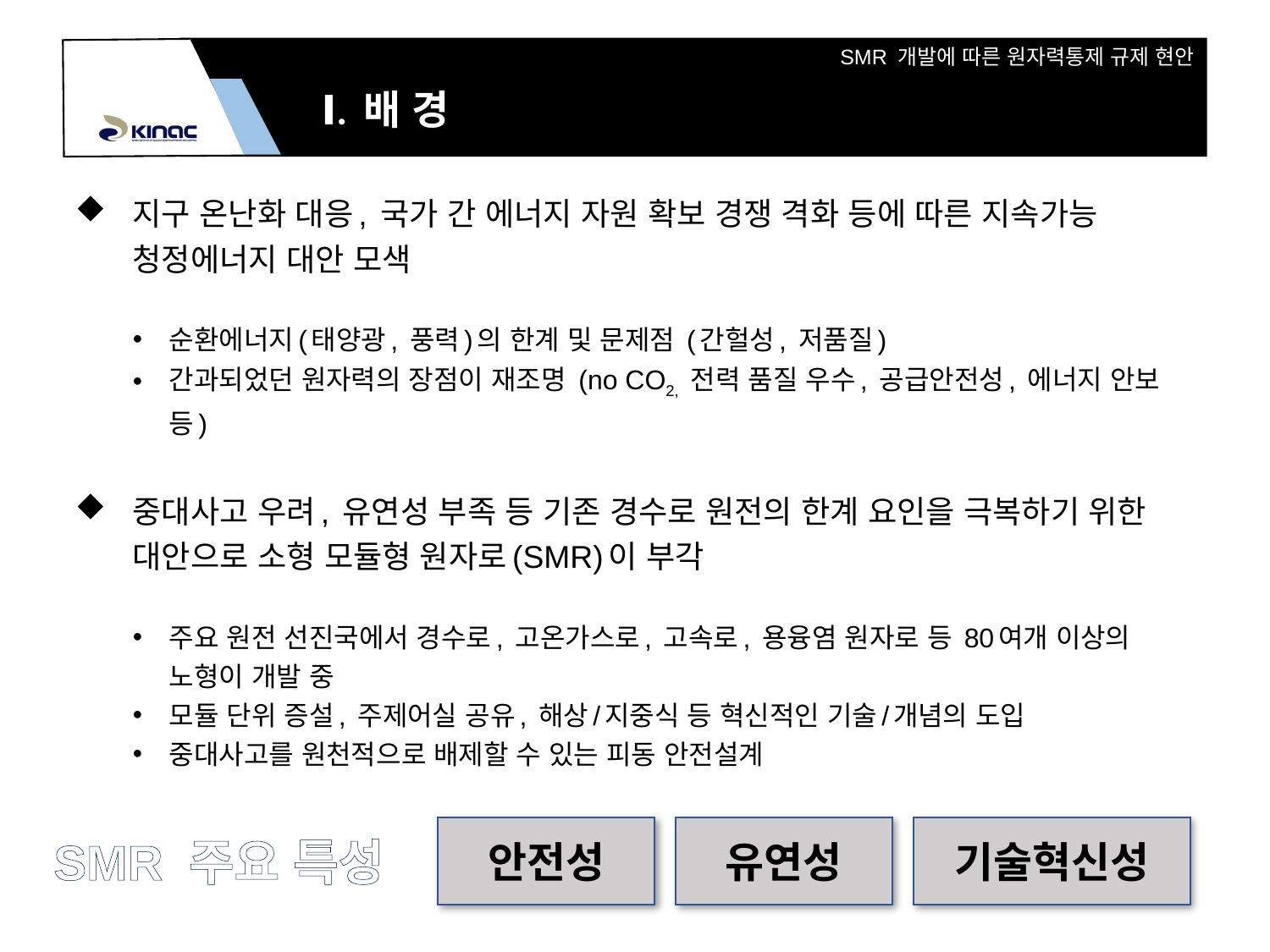

Ⅰ. 배 경
지구 온난화 대응, 국가 간 에너지 자원 확보 경쟁 격화 등에 따른 지속가능 청정에너지 대안 모색

순환에너지(태양광, 풍력)의 한계 및 문제점 (간헐성, 저품질)
간과되었던 원자력의 장점이 재조명 (no CO2, 전력 품질 우수, 공급안전성, 에너지 안보 등)

중대사고 우려, 유연성 부족 등 기존 경수로 원전의 한계 요인을 극복하기 위한 대안으로 소형 모듈형 원자로(SMR)이 부각

주요 원전 선진국에서 경수로, 고온가스로, 고속로, 용융염 원자로 등 80여개 이상의 노형이 개발 중
모듈 단위 증설, 주제어실 공유, 해상/지중식 등 혁신적인 기술/개념의 도입
중대사고를 원천적으로 배제할 수 있는 피동 안전설계
기술혁신성
안전성
유연성
SMR 주요 특성